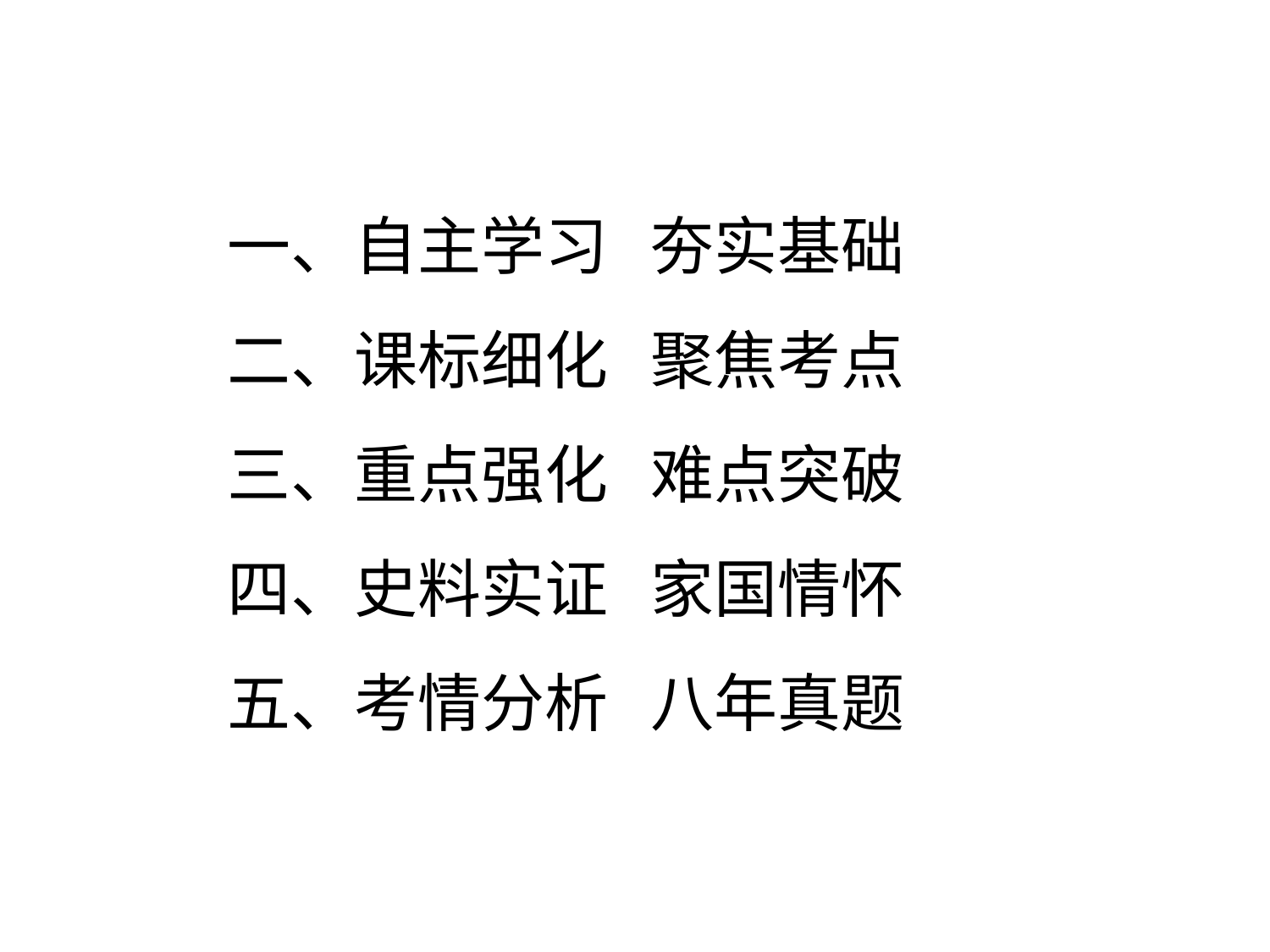

一、自主学习   夯实基础
二、课标细化   聚焦考点
三、重点强化   难点突破
四、史料实证   家国情怀
五、考情分析   八年真题